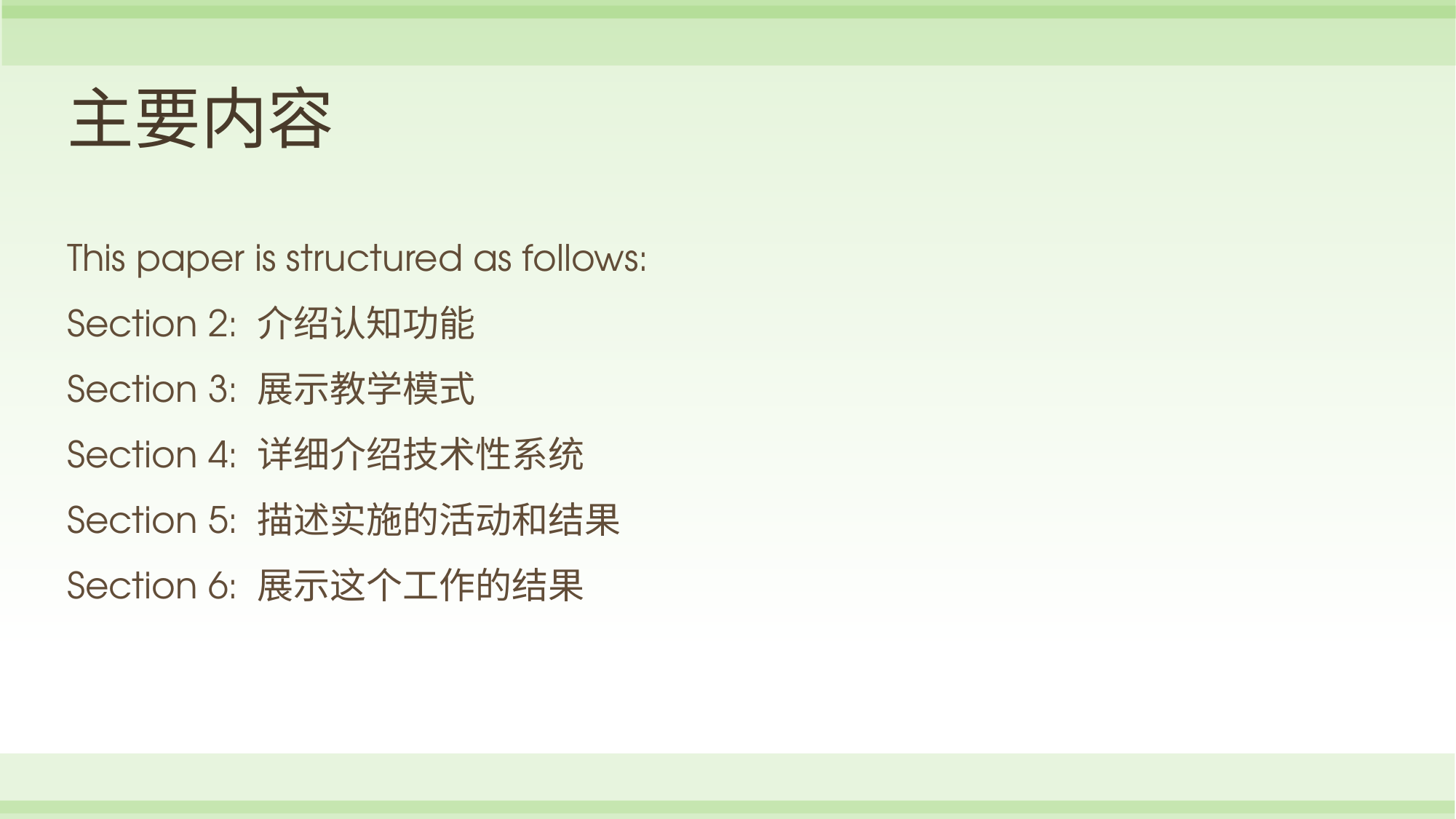

# 主要内容
This paper is structured as follows:
Section 2: 介绍认知功能
Section 3: 展示教学模式
Section 4: 详细介绍技术性系统
Section 5: 描述实施的活动和结果
Section 6: 展示这个工作的结果